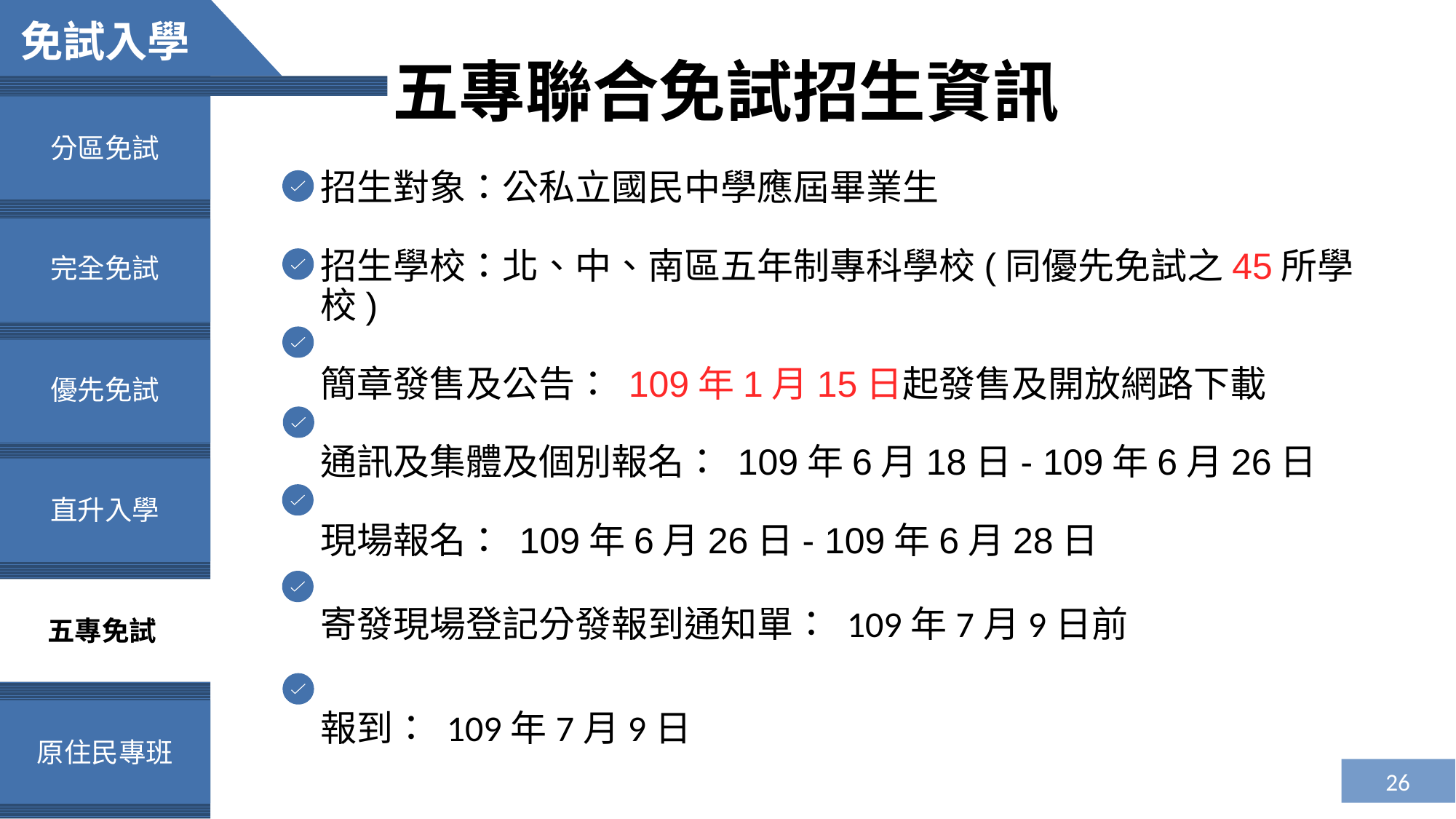

免試入學

五專聯合免試招生資訊

分區免試
招生對象：公私立國民中學應屆畢業生

招生學校：北、中、南區五年制專科學校(同優先免試之45所學校)

簡章發售及公告： 109年1月15日起發售及開放網路下載

通訊及集體及個別報名： 109年6月18日- 109年6月26日

現場報名： 109年6月26日- 109年6月28日

寄發現場登記分發報到通知單： 109年7月9日前

報到： 109年7月9日

完全免試

優先免試

直升入學

五專免試

原住民專班

26